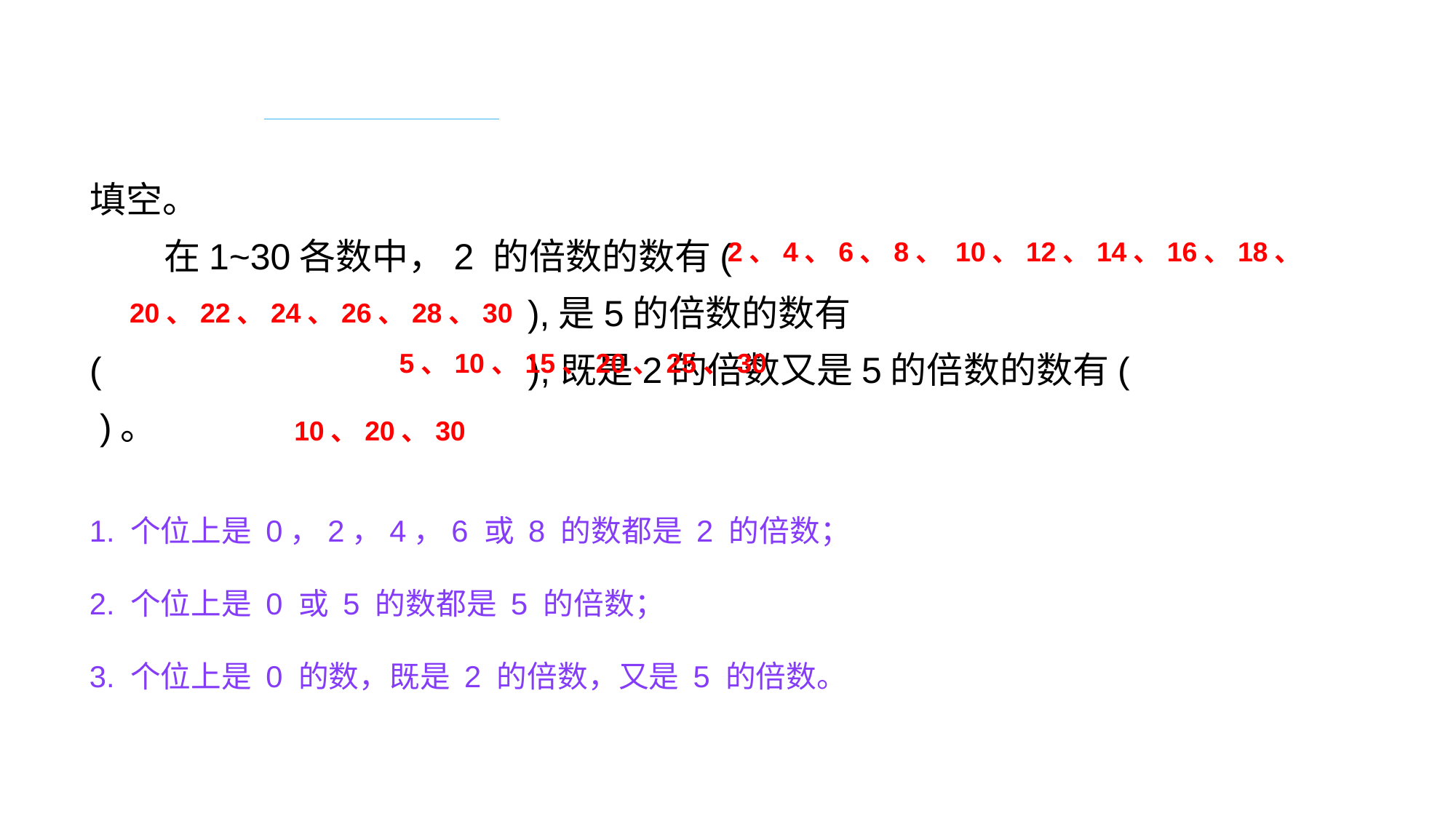

复习导入
填空。
        在1~30各数中，2 的倍数的数有(
                                           ),是5的倍数的数有(                                          ),既是2的倍数又是5的倍数的数有(                    )。
2、4、6、8、 10、12、14、16、18、
20、22、24、26、28、30
5、10、15、20、25、30
10、20、30
1. 个位上是 0，2，4，6 或 8 的数都是 2 的倍数；
2. 个位上是 0 或 5 的数都是 5 的倍数；
3. 个位上是 0 的数，既是 2 的倍数，又是 5 的倍数。